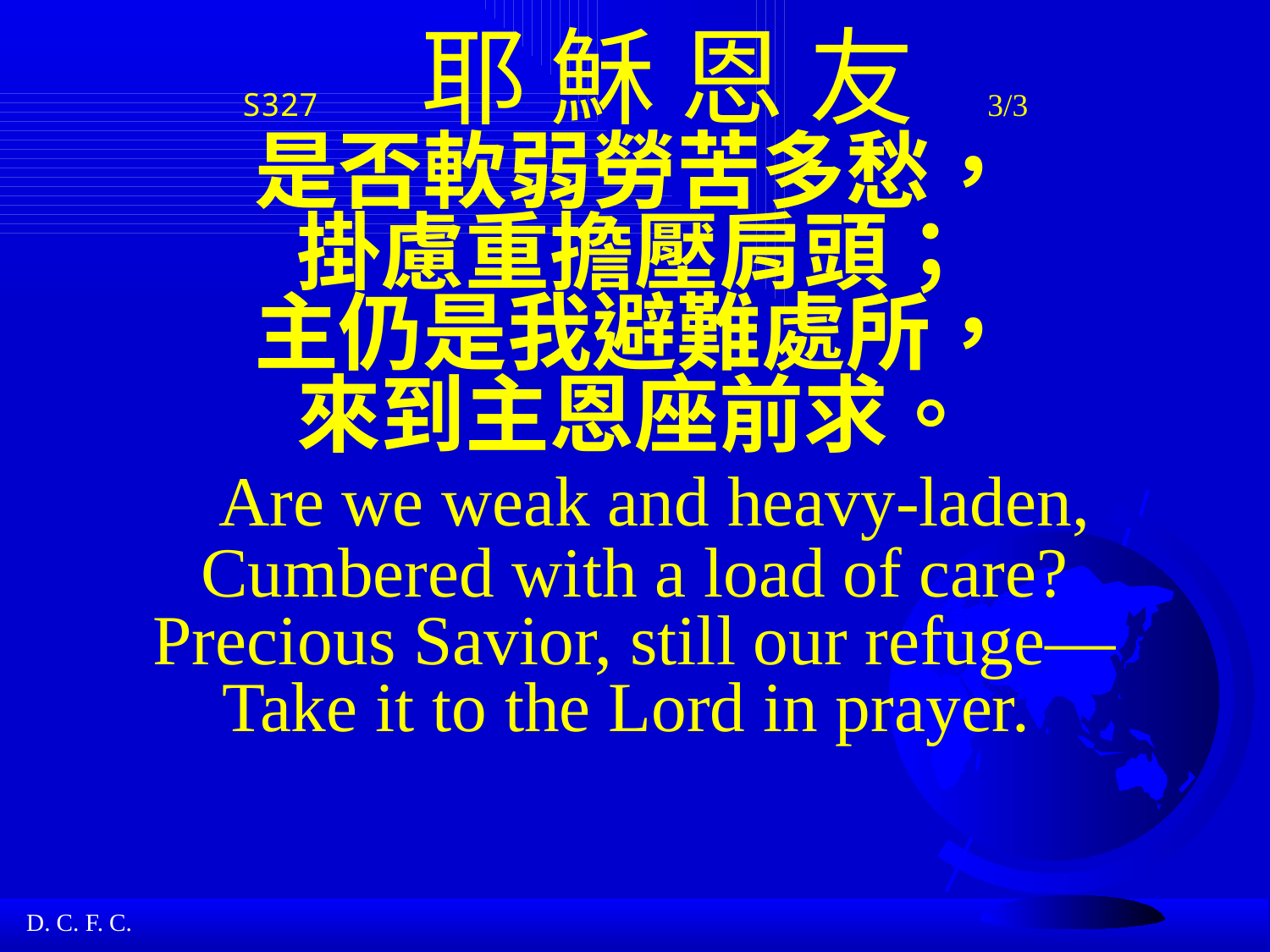

# S327     耶 穌 恩 友         3/3 是否軟弱勞苦多愁， 掛慮重擔壓肩頭； 主仍是我避難處所， 來到主恩座前求。 Are we weak and heavy-laden, Cumbered with a load of care? Precious Savior, still our refuge— Take it to the Lord in prayer.